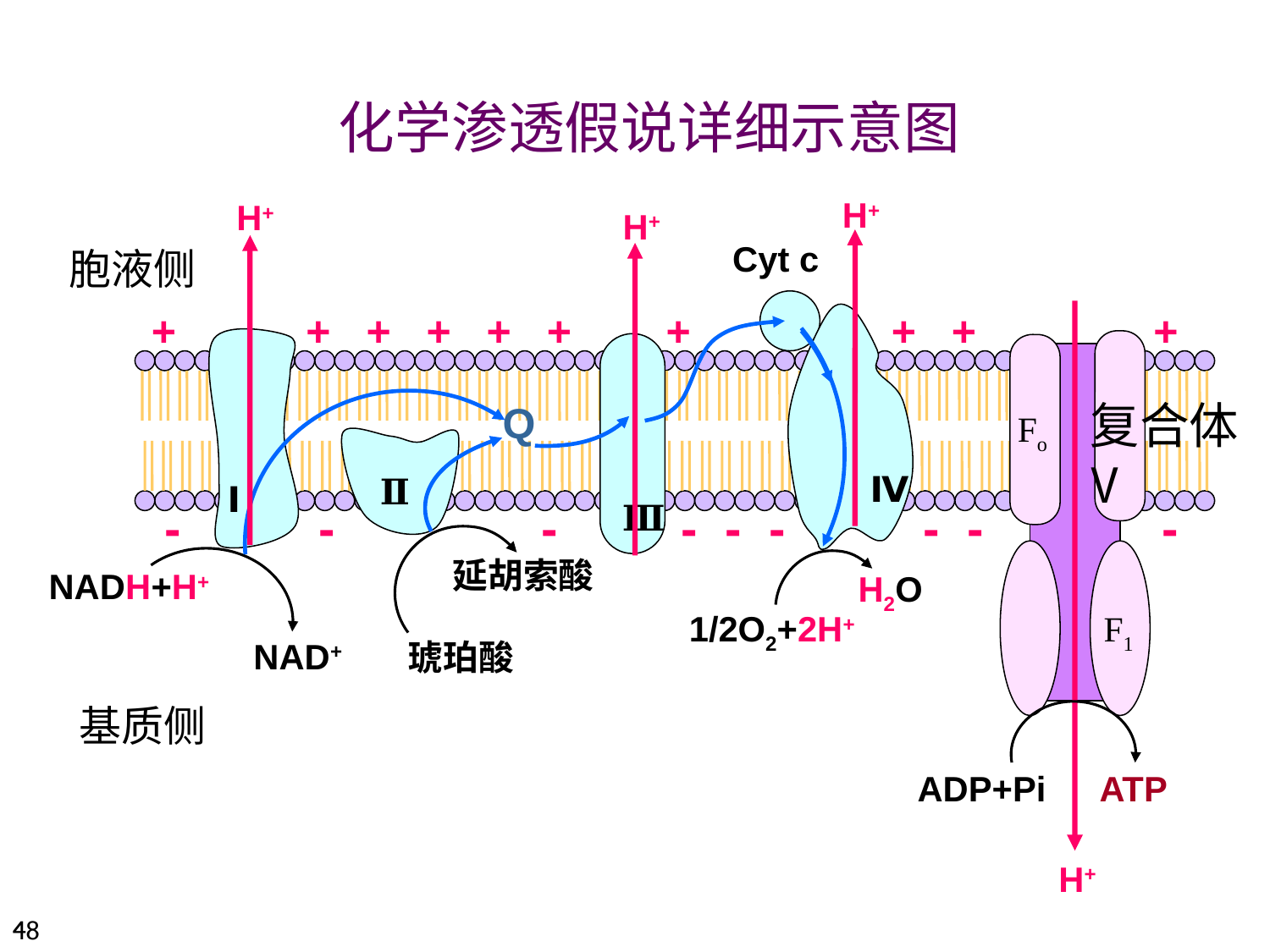

化学渗透假说详细示意图
H+

H+

H+

Cyt c

Fo

F1
Ⅲ

Ⅳ
Ⅱ
Ⅰ
Q
胞液侧
+           +   +   +   +   +        +                 +   +               +
-          -               -         -  -  -          -  -             -

H+

复合体V

延胡索酸
琥珀酸

NADH+H+
NAD+

H2O
1/2O2+2H+
基质侧

ADP+Pi
ATP
48